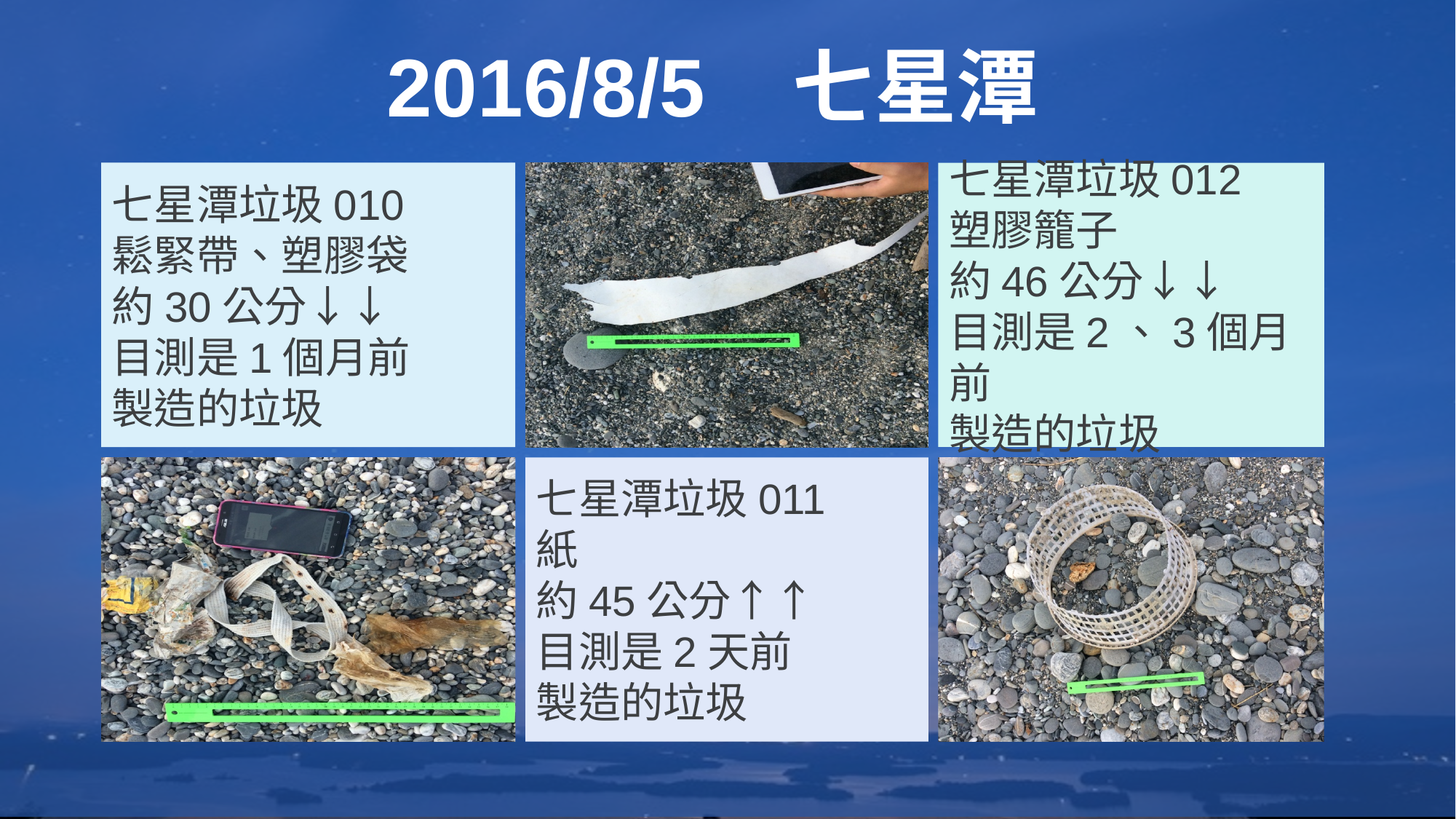

2016/8/5   七星潭
七星潭垃圾010
鬆緊帶、塑膠袋
約30公分↓↓
目測是1個月前
製造的垃圾

七星潭垃圾012
塑膠籠子
約46公分↓↓
目測是2、3個月前
製造的垃圾

七星潭垃圾011
紙
約45公分↑↑
目測是2天前
製造的垃圾